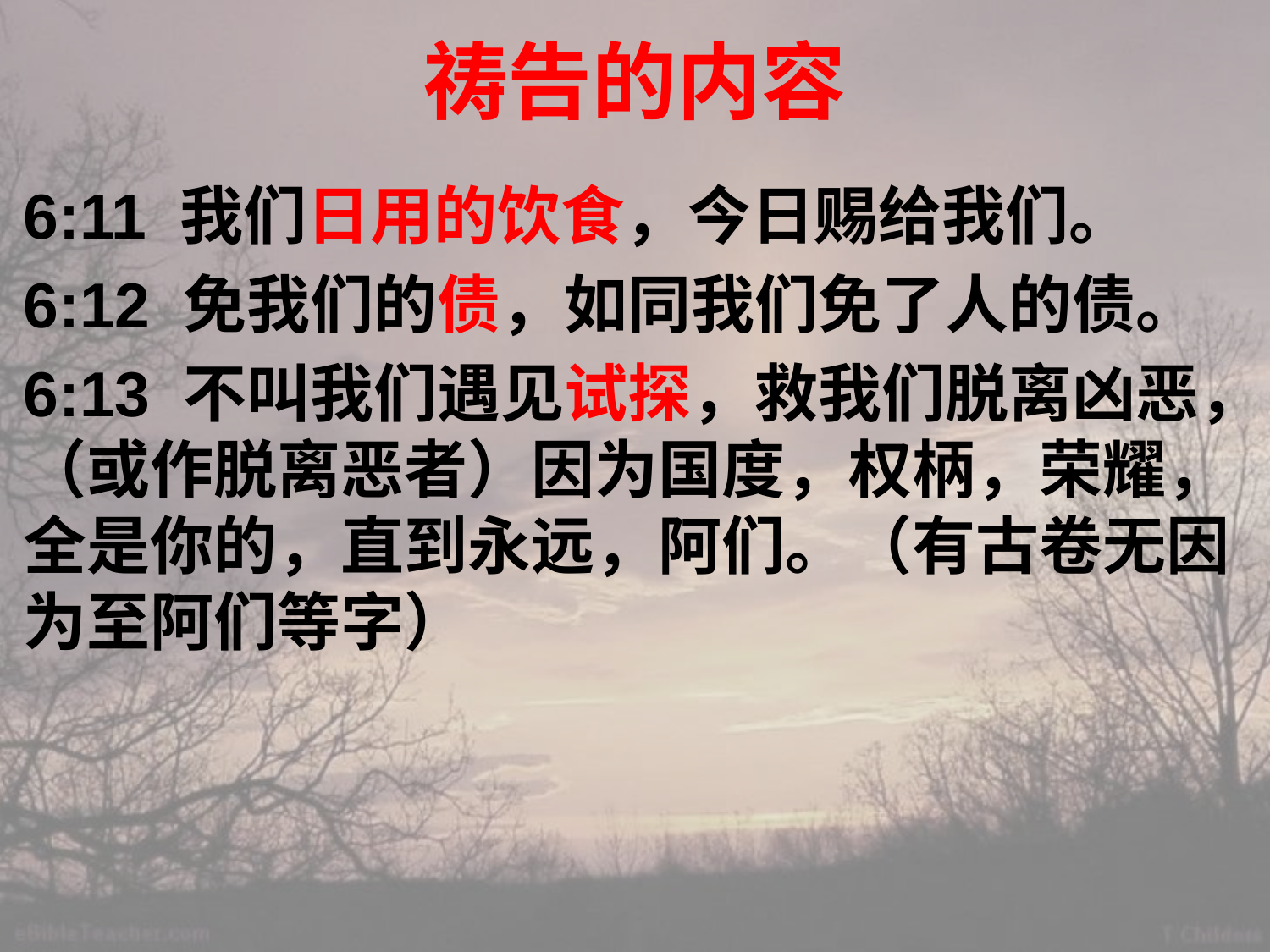

# 祷告的内容
6:11 我们日用的饮食，今日赐给我们。
6:12 免我们的债，如同我们免了人的债。
6:13 不叫我们遇见试探，救我们脱离凶恶，（或作脱离恶者）因为国度，权柄，荣耀，全是你的，直到永远，阿们。（有古卷无因为至阿们等字）